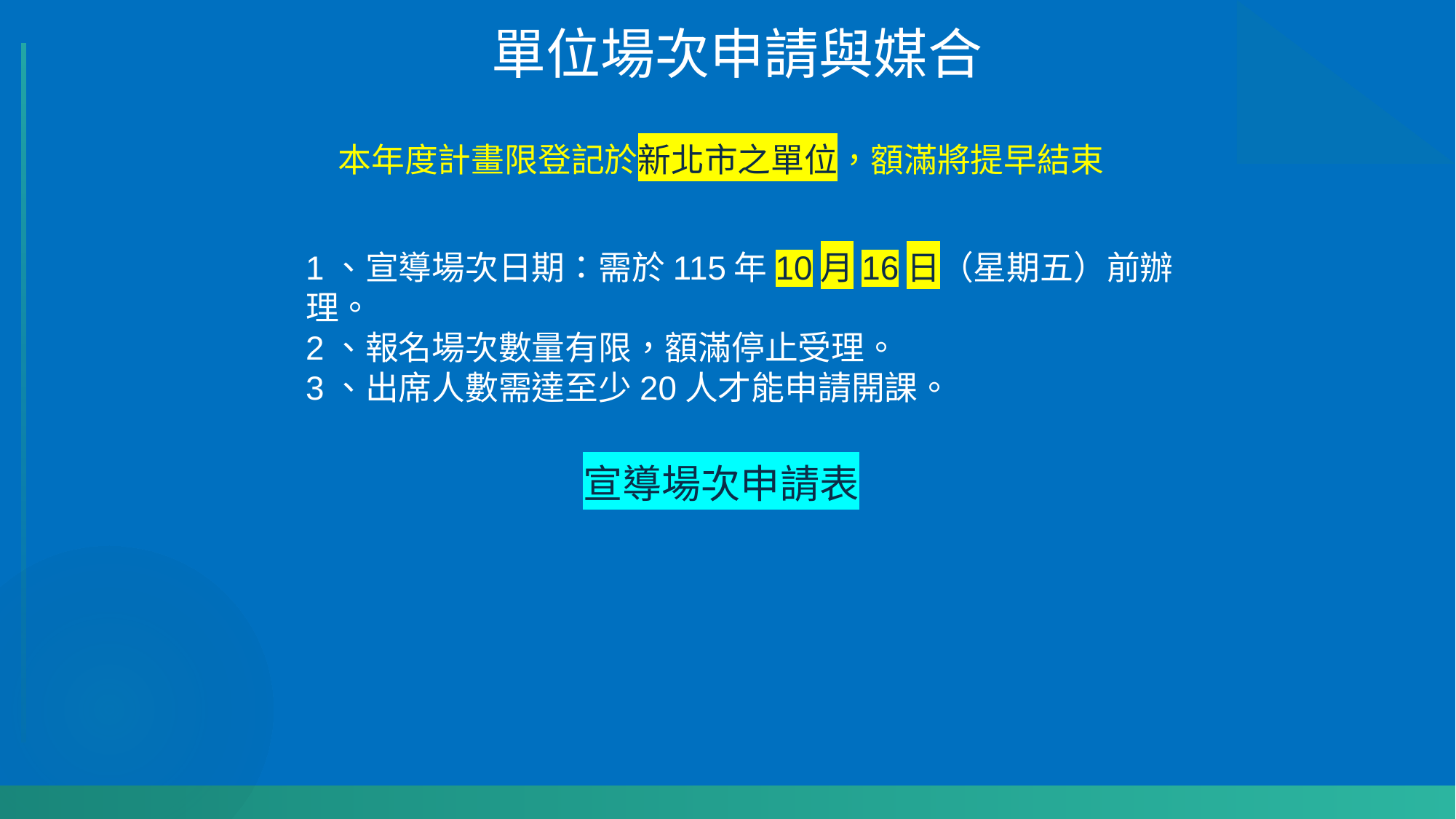

單位場次申請與媒合
本年度計畫限登記於新北市之單位，額滿將提早結束
1、宣導場次日期：需於115年10月16日（星期五）前辦理。
2、報名場次數量有限，額滿停止受理。
3、出席人數需達至少20人才能申請開課。
宣導場次申請表